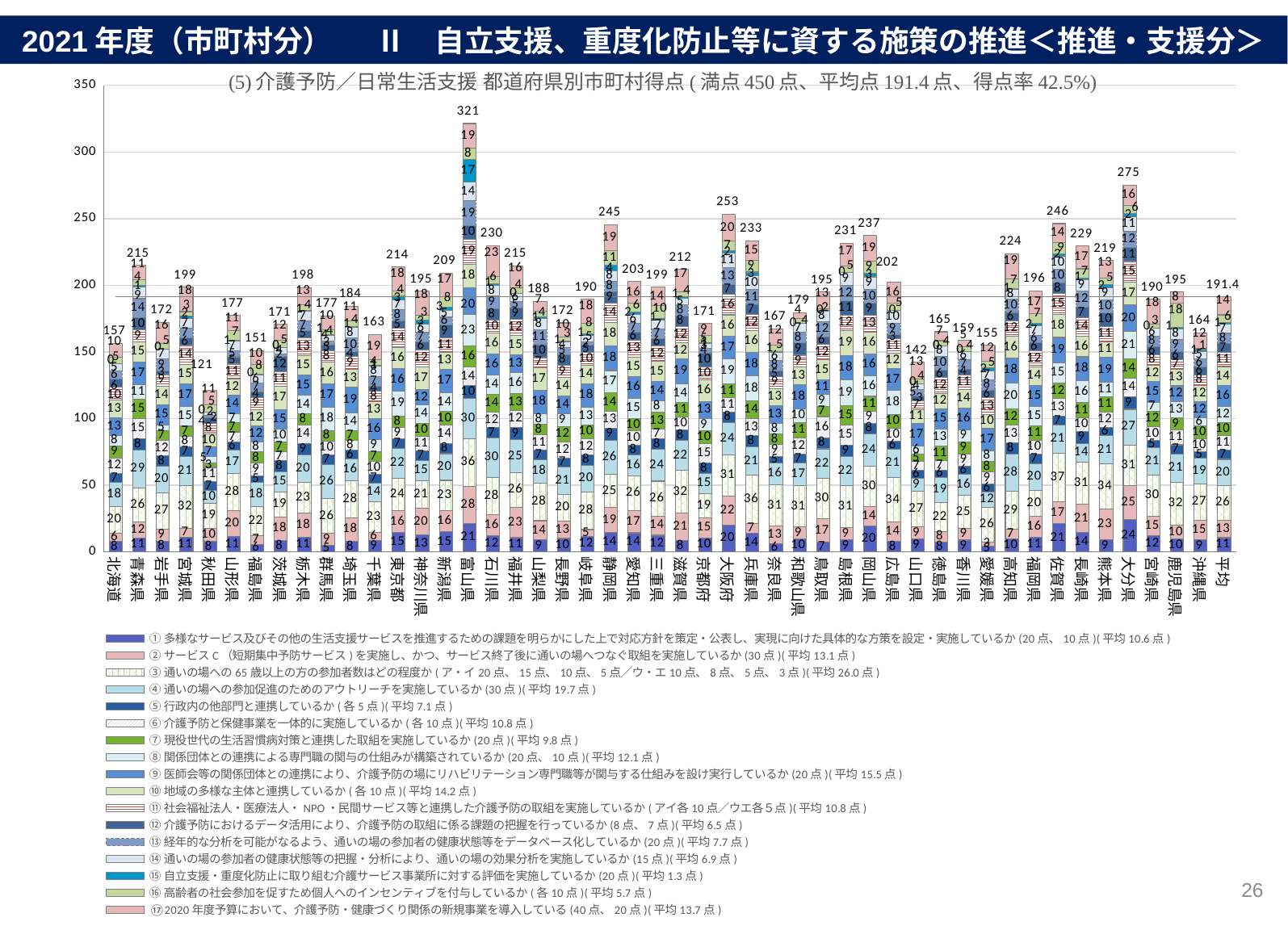

2021年度（市町村分） 　 Ⅱ　自立支援、重度化防止等に資する施策の推進＜推進・支援分＞

### Chart

| Category | ①多様なサービス及びその他の生活支援サービスを推進するための課題を明らかにした上で対応方針を策定・公表し、実現に向けた具体的な方策を設定・実施しているか(20点、10点)(平均10.6点) | ②サービスC（短期集中予防サービス)を実施し、かつ、サービス終了後に通いの場へつなぐ取組を実施しているか(30点)(平均13.1点) | ③通いの場への65歳以上の方の参加者数はどの程度か(ア・イ20点、15点、10点、5点／ウ・エ10点、8点、5点、3点)(平均26.0点) | ④通いの場への参加促進のためのアウトリーチを実施しているか(30点)(平均19.7点) | ⑤行政内の他部門と連携しているか(各5点)(平均7.1点) | ⑥介護予防と保健事業を一体的に実施しているか(各10点)(平均10.8点) | ⑦現役世代の生活習慣病対策と連携した取組を実施しているか(20点)(平均9.8点) | ⑧関係団体との連携による専門職の関与の仕組みが構築されているか(20点、10点)(平均12.1点) | ⑨医師会等の関係団体との連携により、介護予防の場にリハビリテーション専門職等が関与する仕組みを設け実行しているか(20点)(平均15.5点) | ⑩地域の多様な主体と連携しているか(各10点)(平均14.2点) | ⑪社会福祉法人・医療法人・NPO・民間サービス等と連携した介護予防の取組を実施しているか(アイ各10点／ウエ各５点)(平均10.8点) | ⑫介護予防におけるデータ活用により、介護予防の取組に係る課題の把握を行っているか(8点、7点)(平均6.5点) | ⑬経年的な分析を可能がなるよう、通いの場の参加者の健康状態等をデータベース化しているか(20点)(平均7.7点) | ⑭通いの場の参加者の健康状態等の把握・分析により、通いの場の効果分析を実施しているか(15点)(平均6.9点) | ⑮自立支援・重度化防止に取り組む介護サービス事業所に対する評価を実施しているか(20点)(平均1.3点) | ⑯高齢者の社会参加を促すため個人へのインセンティブを付与しているか(各10点)(平均5.7点) | ⑰2020年度予算において、介護予防・健康づくり関係の新規事業を導入している(40点、20点)(平均13.7点) | 合計 | 平均 |
|---|---|---|---|---|---|---|---|---|---|---|---|---|---|---|---|---|---|---|---|
| 北海道 | 7.709497206703911 | 6.368715083798882 | 20.106145251396647 | 17.76536312849162 | 6.815642458100559 | 11.675977653631286 | 9.050279329608939 | 7.988826815642458 | 12.960893854748603 | 13.296089385474861 | 10.0 | 5.681564245810056 | 6.145251396648045 | 5.363128491620111 | 0.33519553072625696 | 4.972067039106145 | 10.279329608938548 | 156.51396648044692 | 191.4 |
| 青森県 | 10.5 | 12.0 | 25.5 | 28.5 | 8.375 | 15.0 | 14.5 | 11.25 | 17.0 | 15.0 | 8.75 | 9.55 | 14.0 | 9.0 | 1.0 | 4.0 | 11.0 | 214.925 | 191.4 |
| 岩手県 | 8.181818181818182 | 9.090909090909092 | 27.09090909090909 | 20.0 | 7.575757575757576 | 11.515151515151516 | 7.2727272727272725 | 4.545454545454546 | 15.151515151515152 | 13.93939393939394 | 8.636363636363637 | 2.6666666666666665 | 9.090909090909092 | 7.2727272727272725 | 0.0 | 4.545454545454546 | 15.757575757575758 | 172.33333333333334 | 191.4 |
| 宮城県 | 10.857142857142858 | 6.857142857142857 | 32.22857142857143 | 21.428571428571427 | 7.428571428571429 | 8.0 | 7.428571428571429 | 14.571428571428571 | 17.142857142857142 | 14.857142857142858 | 14.0 | 5.6 | 7.428571428571429 | 7.285714285714286 | 1.7142857142857142 | 3.4285714285714284 | 18.285714285714285 | 198.54285714285714 | 191.4 |
| 秋田県 | 8.0 | 9.6 | 18.76 | 9.6 | 6.6 | 10.8 | 3.2 | 5.2 | 7.2 | 9.6 | 8.0 | 4.28 | 1.6 | 2.4 | 0.0 | 5.2 | 11.2 | 121.24 | 191.4 |
| 山形県 | 11.428571428571429 | 19.714285714285715 | 27.857142857142858 | 17.142857142857142 | 6.428571428571429 | 7.428571428571429 | 6.857142857142857 | 6.857142857142857 | 13.714285714285714 | 12.0 | 11.428571428571429 | 5.428571428571429 | 4.571428571428571 | 7.285714285714286 | 0.5714285714285714 | 7.142857142857143 | 11.428571428571429 | 177.28571428571428 | 191.4 |
| 福島県 | 5.593220338983051 | 6.610169491525424 | 21.64406779661017 | 18.305084745762713 | 5.084745762711864 | 9.152542372881356 | 8.474576271186441 | 7.627118644067797 | 12.203389830508474 | 11.864406779661017 | 9.152542372881356 | 4.423728813559322 | 6.779661016949152 | 5.8474576271186445 | 0.3389830508474576 | 7.627118644067797 | 10.169491525423728 | 150.89830508474577 | 191.4 |
| 茨城県 | 8.409090909090908 | 17.727272727272727 | 18.931818181818183 | 15.0 | 8.181818181818182 | 6.818181818181818 | 7.2727272727272725 | 9.545454545454545 | 15.0 | 17.272727272727273 | 10.681818181818182 | 11.522727272727273 | 2.272727272727273 | 4.431818181818182 | 0.45454545454545453 | 5.454545454545454 | 11.818181818181818 | 170.79545454545453 | 191.4 |
| 栃木県 | 10.8 | 18.0 | 23.4 | 20.4 | 8.8 | 14.0 | 8.0 | 14.0 | 15.2 | 14.8 | 13.2 | 5.36 | 7.2 | 7.2 | 0.8 | 4.4 | 12.8 | 198.36 | 191.4 |
| 群馬県 | 5.142857142857143 | 8.571428571428571 | 26.17142857142857 | 25.714285714285715 | 7.142857142857143 | 10.285714285714286 | 8.0 | 17.714285714285715 | 17.142857142857142 | 16.285714285714285 | 8.428571428571429 | 4.828571428571428 | 2.857142857142857 | 3.857142857142857 | 0.5714285714285714 | 4.0 | 10.285714285714286 | 177.0 | 191.4 |
| 埼玉県 | 7.936507936507937 | 17.61904761904762 | 27.904761904761905 | 16.19047619047619 | 6.428571428571429 | 7.619047619047619 | 6.984126984126984 | 13.80952380952381 | 19.047619047619047 | 13.492063492063492 | 9.444444444444445 | 3.7142857142857144 | 10.158730158730158 | 7.857142857142857 | 0.9523809523809523 | 4.285714285714286 | 10.793650793650794 | 184.23809523809524 | 191.4 |
| 千葉県 | 8.518518518518519 | 6.111111111111111 | 23.166666666666668 | 13.88888888888889 | 6.666666666666667 | 9.62962962962963 | 7.407407407407407 | 8.703703703703704 | 15.925925925925926 | 12.777777777777779 | 7.592592592592593 | 3.9074074074074074 | 7.407407407407407 | 7.777777777777778 | 0.7407407407407407 | 3.7037037037037037 | 19.25925925925926 | 163.1851851851852 | 191.4 |
| 東京都 | 14.516129032258064 | 16.451612903225808 | 24.467741935483872 | 22.258064516129032 | 7.338709677419355 | 8.548387096774194 | 8.064516129032258 | 19.193548387096776 | 16.451612903225808 | 16.29032258064516 | 14.35483870967742 | 5.241935483870968 | 8.387096774193548 | 7.258064516129032 | 2.903225806451613 | 3.870967741935484 | 18.06451612903226 | 213.66129032258064 | 191.4 |
| 神奈川県 | 12.727272727272727 | 20.0 | 20.515151515151516 | 15.454545454545455 | 7.2727272727272725 | 10.909090909090908 | 9.696969696969697 | 13.636363636363637 | 11.515151515151516 | 17.272727272727273 | 12.272727272727273 | 5.96969696969697 | 7.2727272727272725 | 6.363636363636363 | 3.0303030303030303 | 3.3333333333333335 | 18.181818181818183 | 195.42424242424244 | 191.4 |
| 新潟県 | 15.0 | 16.0 | 22.666666666666668 | 20.0 | 7.5 | 14.0 | 10.0 | 14.333333333333334 | 17.333333333333332 | 13.0 | 11.0 | 9.133333333333333 | 6.0 | 5.0 | 2.6666666666666665 | 8.0 | 17.333333333333332 | 208.96666666666667 | 191.4 |
| 富山県 | 21.333333333333332 | 28.0 | 35.6 | 30.0 | 9.666666666666666 | 14.0 | 16.0 | 23.333333333333332 | 20.0 | 18.0 | 18.666666666666668 | 10.066666666666666 | 18.666666666666668 | 14.0 | 17.333333333333332 | 8.0 | 18.666666666666668 | 321.3333333333333 | 191.4 |
| 石川県 | 12.105263157894736 | 15.789473684210526 | 27.789473684210527 | 30.0 | 7.368421052631579 | 11.578947368421053 | 13.68421052631579 | 14.210526315789474 | 15.789473684210526 | 15.789473684210526 | 10.0 | 8.368421052631579 | 9.473684210526315 | 7.894736842105263 | 1.0526315789473684 | 5.7894736842105265 | 23.157894736842106 | 229.8421052631579 | 191.4 |
| 福井県 | 10.588235294117647 | 22.941176470588236 | 25.823529411764707 | 24.705882352941178 | 9.411764705882353 | 12.352941176470589 | 12.941176470588236 | 15.882352941176471 | 12.941176470588236 | 14.705882352941176 | 12.352941176470589 | 8.529411764705882 | 4.705882352941177 | 6.176470588235294 | 0.0 | 4.117647058823529 | 16.470588235294116 | 214.64705882352942 | 191.4 |
| 山梨県 | 8.88888888888889 | 14.444444444444445 | 28.14814814814815 | 17.77777777777778 | 7.222222222222222 | 11.11111111111111 | 8.148148148148149 | 7.777777777777778 | 17.77777777777778 | 17.037037037037038 | 7.407407407407407 | 9.62962962962963 | 11.11111111111111 | 8.333333333333334 | 1.4814814814814814 | 4.074074074074074 | 7.407407407407407 | 187.77777777777777 | 191.4 |
| 長野県 | 10.0 | 13.246753246753247 | 19.61038961038961 | 21.038961038961038 | 6.623376623376624 | 11.948051948051948 | 11.688311688311689 | 9.35064935064935 | 13.506493506493506 | 13.766233766233766 | 9.025974025974026 | 8.272727272727273 | 4.935064935064935 | 4.48051948051948 | 0.5194805194805194 | 3.3766233766233764 | 10.38961038961039 | 171.7792207792208 | 191.4 |
| 岐阜県 | 11.666666666666666 | 5.0 | 28.261904761904763 | 20.0 | 7.738095238095238 | 12.142857142857142 | 10.476190476190476 | 13.333333333333334 | 17.61904761904762 | 13.80952380952381 | 9.761904761904763 | 5.071428571428571 | 2.380952380952381 | 5.357142857142857 | 0.9523809523809523 | 7.857142857142857 | 18.095238095238095 | 189.52380952380952 | 191.4 |
| 静岡県 | 14.285714285714286 | 18.857142857142858 | 24.885714285714286 | 25.714285714285715 | 8.857142857142858 | 12.857142857142858 | 13.714285714285714 | 16.857142857142858 | 18.285714285714285 | 18.0 | 14.0 | 8.857142857142858 | 8.0 | 7.714285714285714 | 4.0 | 11.142857142857142 | 19.428571428571427 | 245.45714285714286 | 191.4 |
| 愛知県 | 14.25925925925926 | 16.666666666666668 | 26.27777777777778 | 15.555555555555555 | 7.5 | 10.37037037037037 | 9.62962962962963 | 15.0 | 16.296296296296298 | 14.62962962962963 | 12.5 | 6.166666666666667 | 6.666666666666667 | 6.388888888888889 | 2.2222222222222223 | 6.296296296296297 | 16.296296296296298 | 202.72222222222223 | 191.4 |
| 三重県 | 12.413793103448276 | 14.482758620689655 | 26.17241379310345 | 23.79310344827586 | 7.758620689655173 | 7.241379310344827 | 13.10344827586207 | 8.275862068965518 | 14.482758620689655 | 15.172413793103448 | 11.551724137931034 | 5.724137931034483 | 6.896551724137931 | 6.724137931034483 | 1.3793103448275863 | 9.655172413793103 | 13.793103448275861 | 198.6206896551724 | 191.4 |
| 滋賀県 | 8.421052631578947 | 20.526315789473685 | 32.36842105263158 | 22.105263157894736 | 7.894736842105263 | 10.0 | 10.526315789473685 | 14.210526315789474 | 18.94736842105263 | 12.105263157894736 | 12.105263157894736 | 7.894736842105263 | 8.421052631578947 | 4.7368421052631575 | 1.0526315789473684 | 3.6842105263157894 | 16.842105263157894 | 211.8421052631579 | 191.4 |
| 京都府 | 10.384615384615385 | 15.0 | 18.5 | 15.0 | 7.5 | 14.615384615384615 | 10.0 | 8.846153846153847 | 13.076923076923077 | 16.153846153846153 | 9.807692307692308 | 10.153846153846153 | 3.8461538461538463 | 3.4615384615384617 | 0.7692307692307693 | 5.0 | 9.23076923076923 | 171.34615384615384 | 191.4 |
| 大阪府 | 20.232558139534884 | 21.627906976744185 | 30.813953488372093 | 24.41860465116279 | 7.674418604651163 | 10.69767441860465 | 10.69767441860465 | 18.6046511627907 | 17.209302325581394 | 15.813953488372093 | 15.581395348837209 | 7.023255813953488 | 12.55813953488372 | 11.162790697674419 | 1.8604651162790697 | 6.976744186046512 | 20.46511627906977 | 253.41860465116278 | 191.4 |
| 兵庫県 | 13.902439024390244 | 7.317073170731708 | 36.36585365853659 | 21.21951219512195 | 8.414634146341463 | 12.682926829268293 | 13.658536585365853 | 18.29268292682927 | 18.048780487804876 | 16.097560975609756 | 12.317073170731707 | 7.195121951219512 | 11.21951219512195 | 10.24390243902439 | 2.926829268292683 | 8.78048780487805 | 14.634146341463415 | 233.3170731707317 | 191.4 |
| 奈良県 | 6.153846153846154 | 13.076923076923077 | 31.333333333333332 | 16.153846153846153 | 4.871794871794871 | 8.974358974358974 | 7.6923076923076925 | 7.948717948717949 | 13.333333333333334 | 13.076923076923077 | 8.58974358974359 | 4.743589743589744 | 7.6923076923076925 | 6.153846153846154 | 0.5128205128205128 | 4.615384615384615 | 12.307692307692308 | 167.23076923076923 | 191.4 |
| 和歌山県 | 9.666666666666666 | 9.0 | 30.833333333333332 | 17.0 | 6.833333333333333 | 12.333333333333334 | 11.333333333333334 | 10.333333333333334 | 18.0 | 13.333333333333334 | 8.833333333333334 | 9.166666666666666 | 8.0 | 7.0 | 0.0 | 3.6666666666666665 | 4.0 | 179.33333333333334 | 191.4 |
| 鳥取県 | 7.368421052631579 | 17.36842105263158 | 30.42105263157895 | 22.105263157894736 | 8.421052631578947 | 15.789473684210526 | 7.368421052631579 | 9.473684210526315 | 10.526315789473685 | 15.263157894736842 | 11.578947368421053 | 5.684210526315789 | 11.578947368421053 | 7.894736842105263 | 0.0 | 1.5789473684210527 | 12.631578947368421 | 195.05263157894737 | 191.4 |
| 島根県 | 8.947368421052632 | 9.473684210526315 | 31.05263157894737 | 22.105263157894736 | 8.68421052631579 | 14.736842105263158 | 14.736842105263158 | 19.473684210526315 | 17.894736842105264 | 18.94736842105263 | 11.578947368421053 | 10.68421052631579 | 11.578947368421053 | 9.473684210526315 | 0.0 | 5.2631578947368425 | 16.842105263157894 | 231.47368421052633 | 191.4 |
| 岡山県 | 19.62962962962963 | 14.444444444444445 | 30.0 | 24.444444444444443 | 7.777777777777778 | 9.25925925925926 | 11.11111111111111 | 15.555555555555555 | 16.296296296296298 | 16.296296296296298 | 12.962962962962964 | 8.666666666666666 | 10.37037037037037 | 9.444444444444445 | 2.962962962962963 | 8.88888888888889 | 19.25925925925926 | 237.37037037037038 | 191.4 |
| 広島県 | 7.826086956521739 | 14.347826086956522 | 33.78260869565217 | 20.869565217391305 | 6.304347826086956 | 9.565217391304348 | 10.434782608695652 | 17.82608695652174 | 16.52173913043478 | 11.73913043478261 | 10.652173913043478 | 3.0434782608695654 | 8.695652173913043 | 9.782608695652174 | 0.0 | 5.217391304347826 | 15.652173913043478 | 202.2608695652174 | 191.4 |
| 山口県 | 9.473684210526315 | 9.473684210526315 | 26.57894736842105 | 9.473684210526315 | 6.052631578947368 | 6.842105263157895 | 5.2631578947368425 | 6.315789473684211 | 16.842105263157894 | 10.526315789473685 | 6.578947368421052 | 3.263157894736842 | 5.2631578947368425 | 3.9473684210526314 | 0.0 | 3.6842105263157894 | 12.631578947368421 | 142.21052631578948 | 191.4 |
| 徳島県 | 7.5 | 7.5 | 22.083333333333332 | 18.75 | 5.625 | 7.083333333333333 | 10.833333333333334 | 12.916666666666666 | 15.0 | 11.666666666666666 | 11.666666666666666 | 5.916666666666667 | 10.0 | 8.125 | 0.0 | 3.75 | 6.666666666666667 | 165.08333333333334 | 191.4 |
| 香川県 | 8.823529411764707 | 8.823529411764707 | 24.705882352941178 | 15.882352941176471 | 6.176470588235294 | 8.823529411764707 | 9.411764705882353 | 8.823529411764707 | 16.470588235294116 | 14.117647058823529 | 10.588235294117647 | 4.470588235294118 | 7.0588235294117645 | 6.176470588235294 | 0.0 | 3.5294117647058822 | 4.705882352941177 | 158.58823529411765 | 191.4 |
| 愛媛県 | 4.5 | 3.0 | 25.65 | 12.0 | 5.75 | 9.0 | 8.0 | 8.0 | 17.0 | 10.0 | 12.75 | 5.6 | 8.0 | 6.75 | 2.0 | 5.0 | 12.0 | 155.0 | 191.4 |
| 高知県 | 9.705882352941176 | 7.0588235294117645 | 28.529411764705884 | 28.235294117647058 | 8.382352941176471 | 12.941176470588236 | 12.352941176470589 | 19.705882352941178 | 18.235294117647058 | 16.470588235294116 | 11.911764705882353 | 6.117647058823529 | 10.0 | 7.5 | 0.5882352941176471 | 7.0588235294117645 | 18.823529411764707 | 223.61764705882354 | 191.4 |
| 福岡県 | 11.166666666666666 | 15.5 | 19.583333333333332 | 20.0 | 7.25 | 10.333333333333334 | 10.666666666666666 | 14.833333333333334 | 15.333333333333334 | 14.333333333333334 | 11.666666666666666 | 6.283333333333333 | 5.666666666666667 | 6.75 | 2.3333333333333335 | 6.833333333333333 | 17.333333333333332 | 195.86666666666667 | 191.4 |
| 佐賀県 | 21.0 | 16.5 | 36.6 | 21.0 | 6.75 | 13.0 | 12.0 | 15.0 | 19.0 | 17.5 | 15.25 | 8.4 | 10.0 | 9.75 | 2.0 | 8.5 | 14.0 | 246.25 | 191.4 |
| 長崎県 | 14.285714285714286 | 21.428571428571427 | 31.285714285714285 | 14.285714285714286 | 9.285714285714286 | 10.0 | 11.428571428571429 | 16.19047619047619 | 18.095238095238095 | 15.714285714285714 | 13.80952380952381 | 7.476190476190476 | 12.380952380952381 | 8.571428571428571 | 0.9523809523809523 | 7.142857142857143 | 17.142857142857142 | 229.47619047619048 | 191.4 |
| 熊本県 | 8.88888888888889 | 23.333333333333332 | 33.62222222222222 | 21.333333333333332 | 6.333333333333333 | 11.555555555555555 | 11.11111111111111 | 10.88888888888889 | 19.11111111111111 | 11.333333333333334 | 11.444444444444445 | 10.355555555555556 | 9.777777777777779 | 9.0 | 2.2222222222222223 | 4.888888888888889 | 13.333333333333334 | 218.53333333333333 | 191.4 |
| 大分県 | 24.444444444444443 | 25.0 | 30.833333333333332 | 26.666666666666668 | 9.444444444444445 | 13.88888888888889 | 14.444444444444445 | 20.555555555555557 | 20.0 | 17.22222222222222 | 15.277777777777779 | 10.555555555555555 | 12.222222222222221 | 10.833333333333334 | 2.2222222222222223 | 6.111111111111111 | 15.555555555555555 | 275.27777777777777 | 191.4 |
| 宮崎県 | 11.923076923076923 | 15.0 | 30.423076923076923 | 20.76923076923077 | 5.384615384615385 | 10.384615384615385 | 11.538461538461538 | 6.923076923076923 | 15.384615384615385 | 12.307692307692308 | 7.884615384615385 | 6.076923076923077 | 7.6923076923076925 | 6.346153846153846 | 0.0 | 3.076923076923077 | 18.46153846153846 | 189.57692307692307 | 191.4 |
| 鹿児島県 | 9.534883720930232 | 10.465116279069768 | 32.30232558139535 | 20.930232558139537 | 7.093023255813954 | 11.162790697674419 | 8.837209302325581 | 12.55813953488372 | 11.627906976744185 | 12.55813953488372 | 7.325581395348837 | 5.837209302325581 | 9.30232558139535 | 7.674418604651163 | 0.9302325581395349 | 18.372093023255815 | 8.372093023255815 | 194.88372093023256 | 191.4 |
| 沖縄県 | 9.268292682926829 | 14.634146341463415 | 27.21951219512195 | 19.024390243902438 | 5.0 | 9.512195121951219 | 9.75609756097561 | 6.341463414634147 | 12.195121951219512 | 11.707317073170731 | 8.170731707317072 | 5.658536585365853 | 6.341463414634147 | 5.487804878048781 | 1.4634146341463414 | 0.7317073170731707 | 11.707317073170731 | 164.21951219512195 | 191.4 |
| 平均 | 10.6 | 13.1 | 26.0 | 19.7 | 7.1 | 10.8 | 9.8 | 12.1 | 15.5 | 14.2 | 10.8 | 6.5 | 7.7 | 6.9 | 1.3 | 5.7 | 13.7 | 191.4 | 191.4 |
26